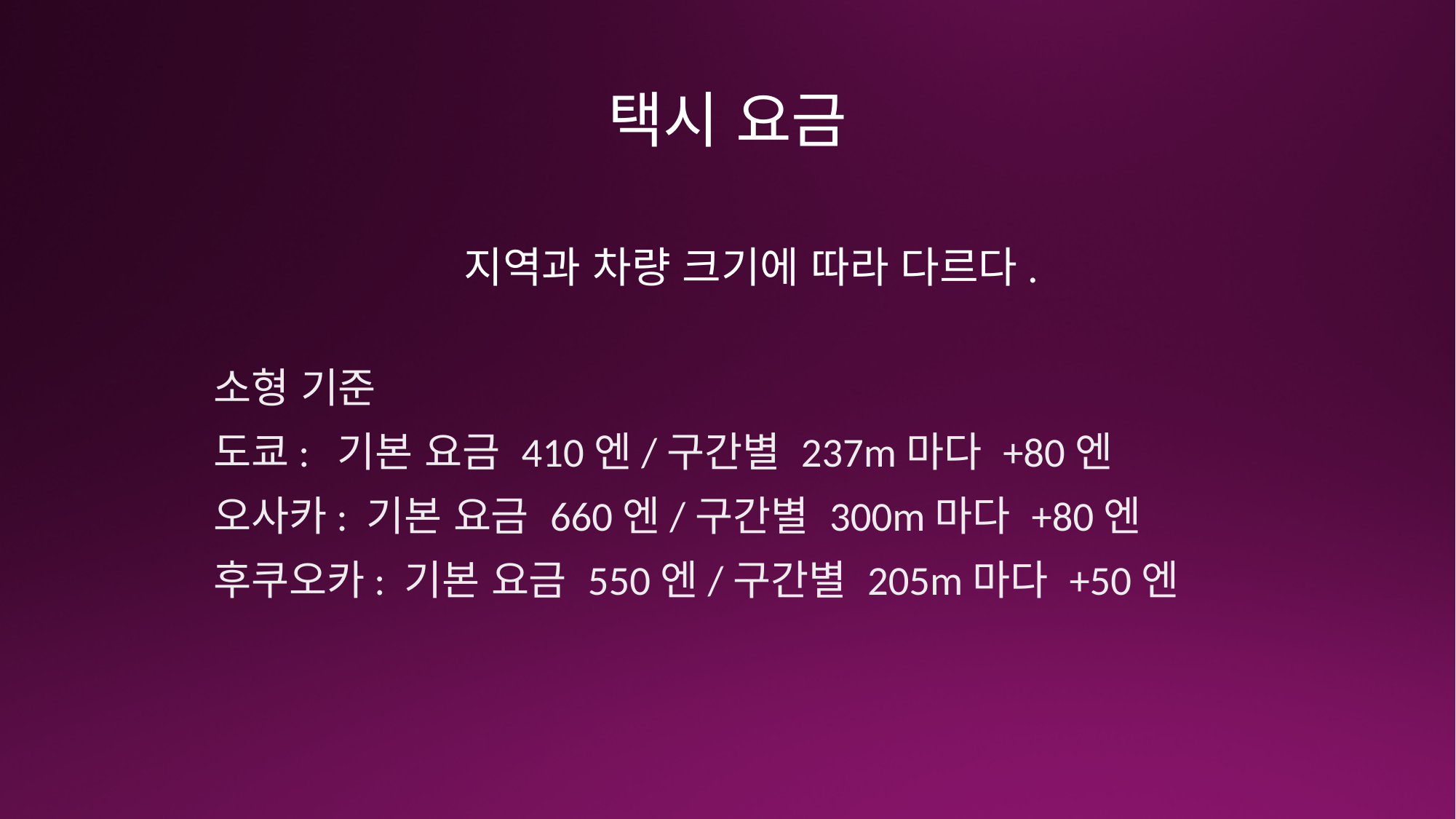

# 택시 요금

지역과 차량 크기에 따라 다르다.

소형 기준
도쿄:  기본 요금 410엔/구간별 237m마다 +80엔
오사카: 기본 요금 660엔/구간별 300m마다 +80엔
후쿠오카: 기본 요금 550엔/구간별 205m마다 +50엔